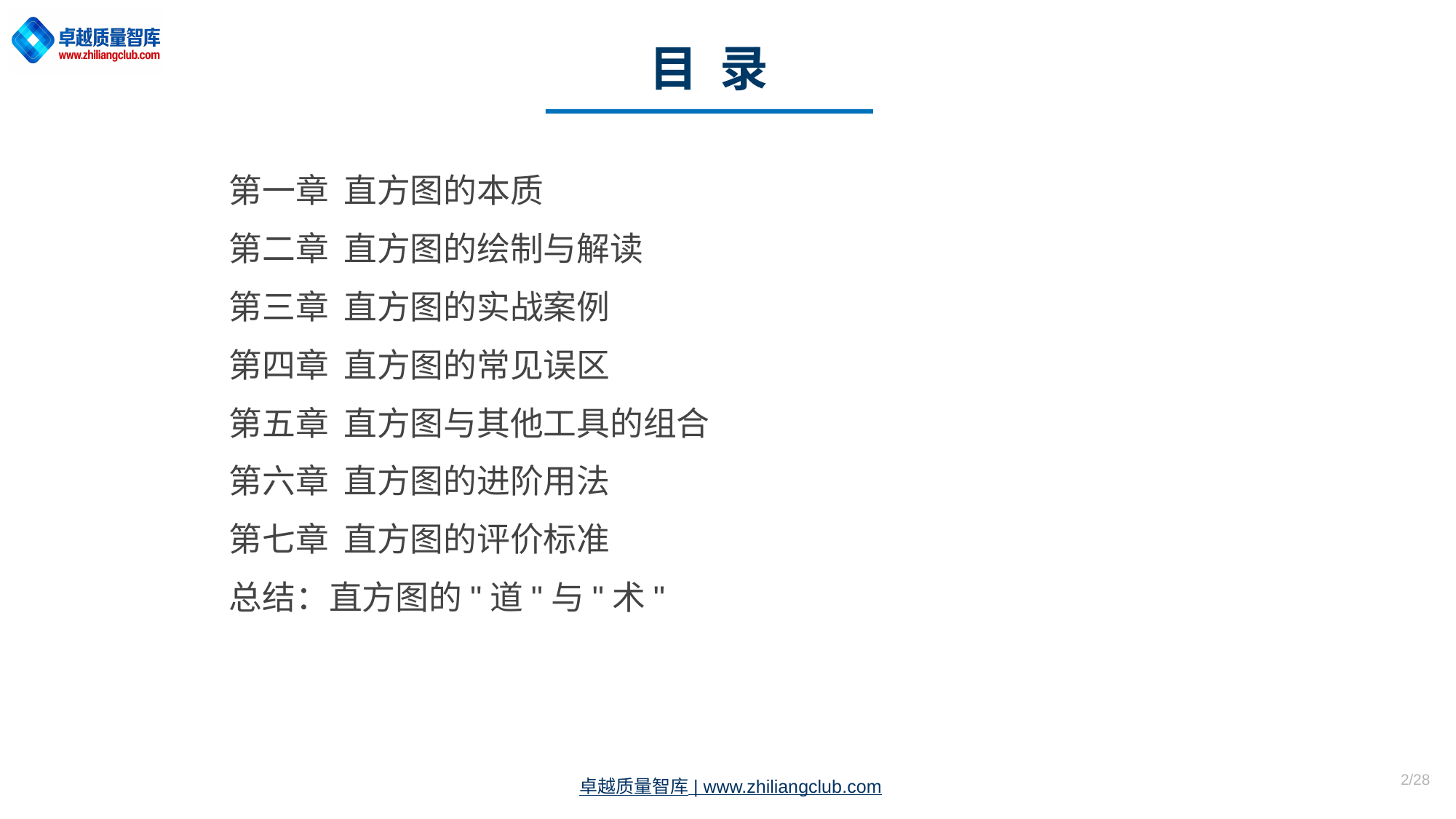

目  录

第一章  直方图的本质
第二章  直方图的绘制与解读
第三章  直方图的实战案例
第四章  直方图的常见误区
第五章  直方图与其他工具的组合
第六章  直方图的进阶用法
第七章  直方图的评价标准
总结：直方图的"道"与"术"
2/28